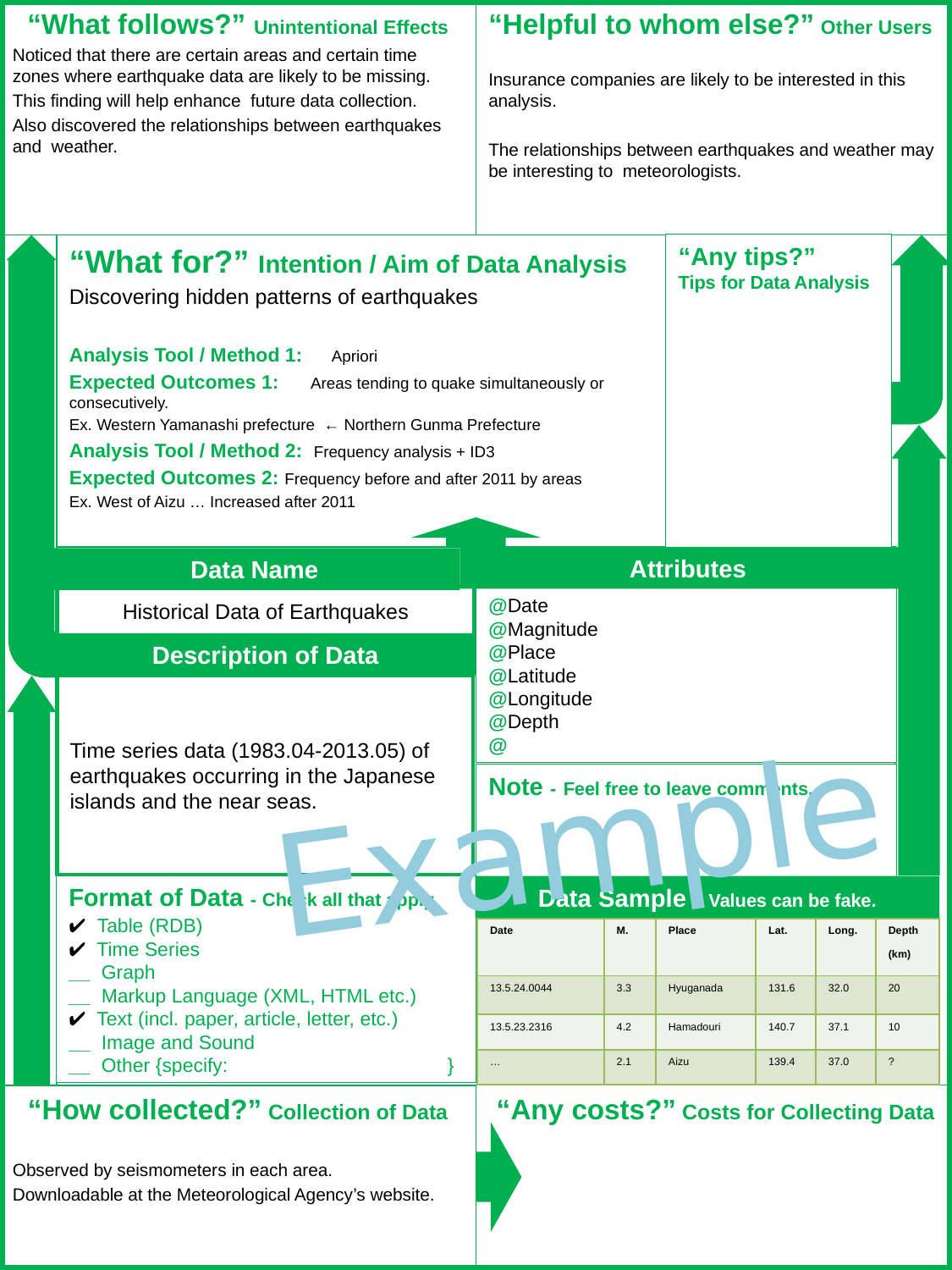

“What follows?” Unintentional Effects
Noticed that there are certain areas and certain time zones where earthquake data are likely to be missing.
This finding will help enhance  future data collection.
Also discovered the relationships between earthquakes and  weather.

“Helpful to whom else?” Other Users

Insurance companies are likely to be interested in this analysis.

The relationships between earthquakes and weather may be interesting to  meteorologists.
“Any tips?”
Tips for Data Analysis

“What for?” Intention / Aim of Data Analysis
Discovering hidden patterns of earthquakes

Analysis Tool / Method 1:　Apriori
Expected Outcomes 1:　 Areas tending to quake simultaneously or consecutively.
Ex. Western Yamanashi prefecture  ← Northern Gunma Prefecture
Analysis Tool / Method 2:  Frequency analysis + ID3
Expected Outcomes 2: Frequency before and after 2011 by areas
Ex. West of Aizu … Increased after 2011

Attributes
  Data Name
Historical Data of Earthquakes
@Date
@Magnitude
@Place
@Latitude
@Longitude
@Depth
@
Description of Data
Time series data (1983.04-2013.05) of earthquakes occurring in the Japanese islands and the near seas.

Example
Note - Feel free to leave comments.

Format of Data - Check all that apply.
✔  Table (RDB)
✔  Time Series
__  Graph
__  Markup Language (XML, HTML etc.)
✔  Text (incl. paper, article, letter, etc.)
__  Image and Sound
__  Other {specify:                                        }
Data Sample – Values can be fake.
.
| Date | M. | Place | Lat. | Long. | Depth (km) |
| --- | --- | --- | --- | --- | --- |
| 13.5.24.0044 | 3.3 | Hyuganada | 131.6 | 32.0 | 20 |
| 13.5.23.2316 | 4.2 | Hamadouri | 140.7 | 37.1 | 10 |
| … | 2.1 | Aizu | 139.4 | 37.0 | ? |
Sample
（偽で可）
“Any costs?” Costs for Collecting Data

“How collected?” Collection of Data

Observed by seismometers in each area.
Downloadable at the Meteorological Agency’s website.